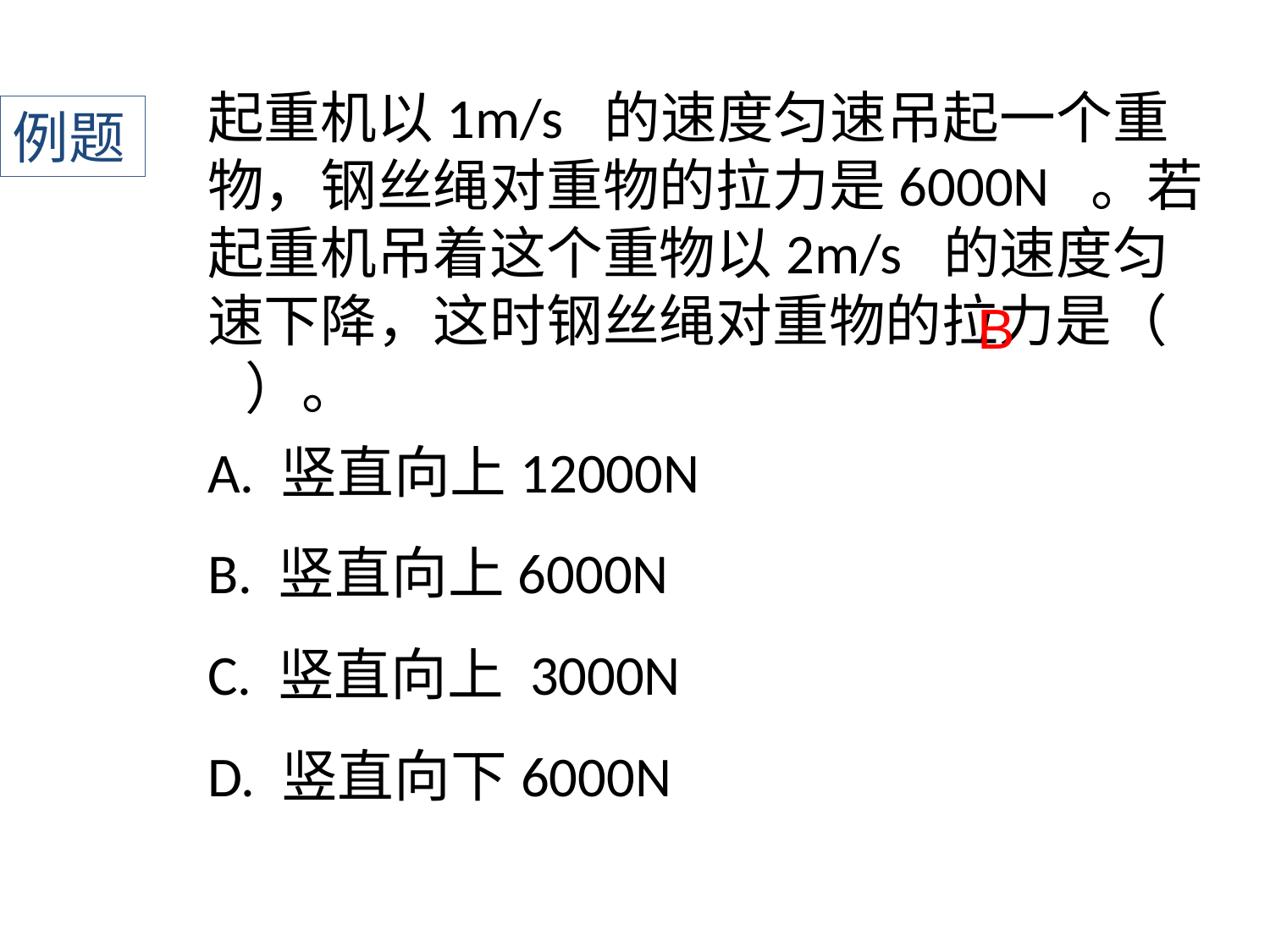

起重机以1m/s ﻿﻿﻿﻿﻿﻿﻿﻿﻿﻿﻿﻿﻿﻿ 的速度匀速吊起一个重物，钢丝绳对重物的拉力是6000N ﻿﻿﻿﻿﻿﻿﻿﻿﻿﻿﻿﻿ 。若起重机吊着这个重物以2m/s ﻿﻿﻿﻿﻿﻿﻿﻿﻿﻿﻿﻿﻿﻿ 的速度匀速下降，这时钢丝绳对重物的拉力是（        ）。
例题
B
A. 竖直向上12000N ﻿﻿﻿﻿﻿﻿﻿﻿﻿﻿﻿﻿
B. 竖直向上6000N ﻿﻿﻿﻿﻿﻿﻿﻿﻿﻿﻿﻿
C. 竖直向上 3000N﻿﻿﻿﻿﻿﻿﻿﻿﻿﻿﻿﻿
D. 竖直向下6000N ﻿﻿﻿﻿﻿﻿﻿﻿﻿﻿